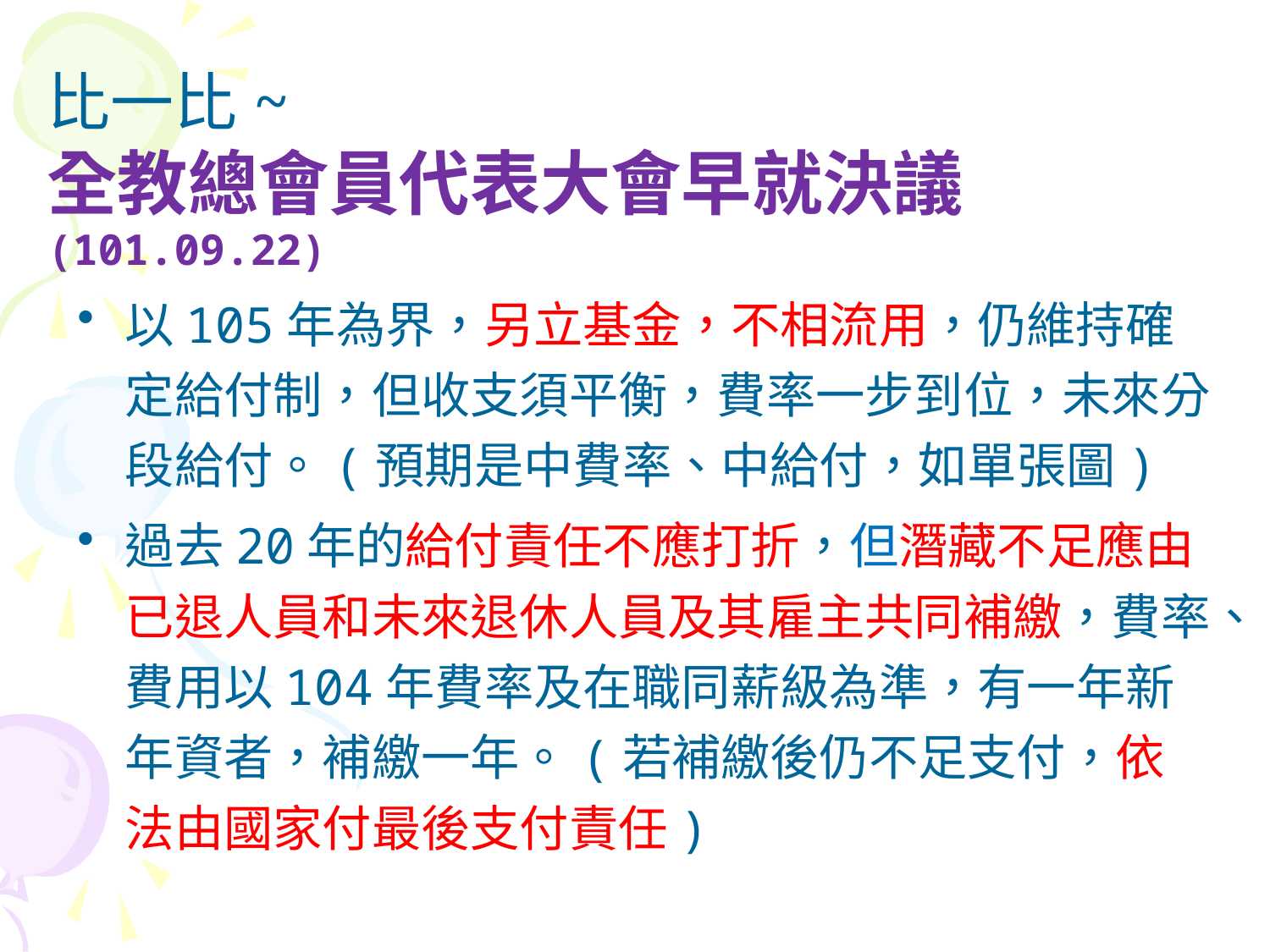

比一比~
全教總會員代表大會早就決議(101.09.22)
以105年為界，另立基金，不相流用，仍維持確定給付制，但收支須平衡，費率一步到位，未來分段給付。(預期是中費率、中給付，如單張圖)
過去20年的給付責任不應打折，但潛藏不足應由已退人員和未來退休人員及其雇主共同補繳，費率、費用以104年費率及在職同薪級為準，有一年新年資者，補繳一年。(若補繳後仍不足支付，依法由國家付最後支付責任)